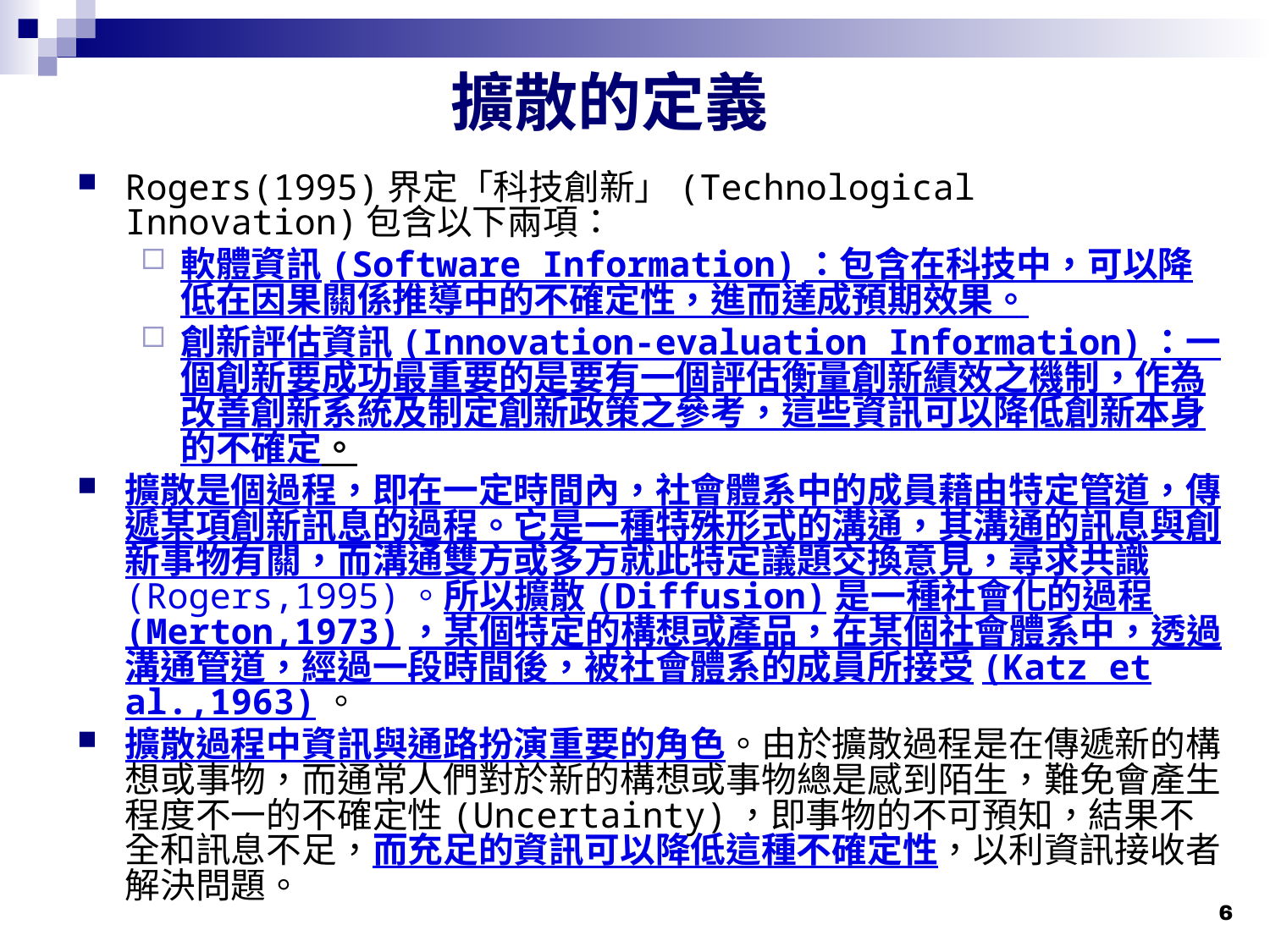

擴散的定義
Rogers(1995)界定「科技創新」(Technological Innovation)包含以下兩項：
軟體資訊(Software Information)：包含在科技中，可以降低在因果關係推導中的不確定性，進而達成預期效果。
創新評估資訊(Innovation-evaluation Information)：一個創新要成功最重要的是要有一個評估衡量創新績效之機制，作為改善創新系統及制定創新政策之參考，這些資訊可以降低創新本身的不確定。
擴散是個過程，即在一定時間內，社會體系中的成員藉由特定管道，傳遞某項創新訊息的過程。它是一種特殊形式的溝通，其溝通的訊息與創新事物有關，而溝通雙方或多方就此特定議題交換意見，尋求共識(Rogers,1995)。所以擴散(Diffusion)是一種社會化的過程(Merton,1973)，某個特定的構想或產品，在某個社會體系中，透過溝通管道，經過一段時間後，被社會體系的成員所接受(Katz et al.,1963)。
擴散過程中資訊與通路扮演重要的角色。由於擴散過程是在傳遞新的構想或事物，而通常人們對於新的構想或事物總是感到陌生，難免會產生程度不一的不確定性(Uncertainty)，即事物的不可預知，結果不全和訊息不足，而充足的資訊可以降低這種不確定性，以利資訊接收者解決問題。
6